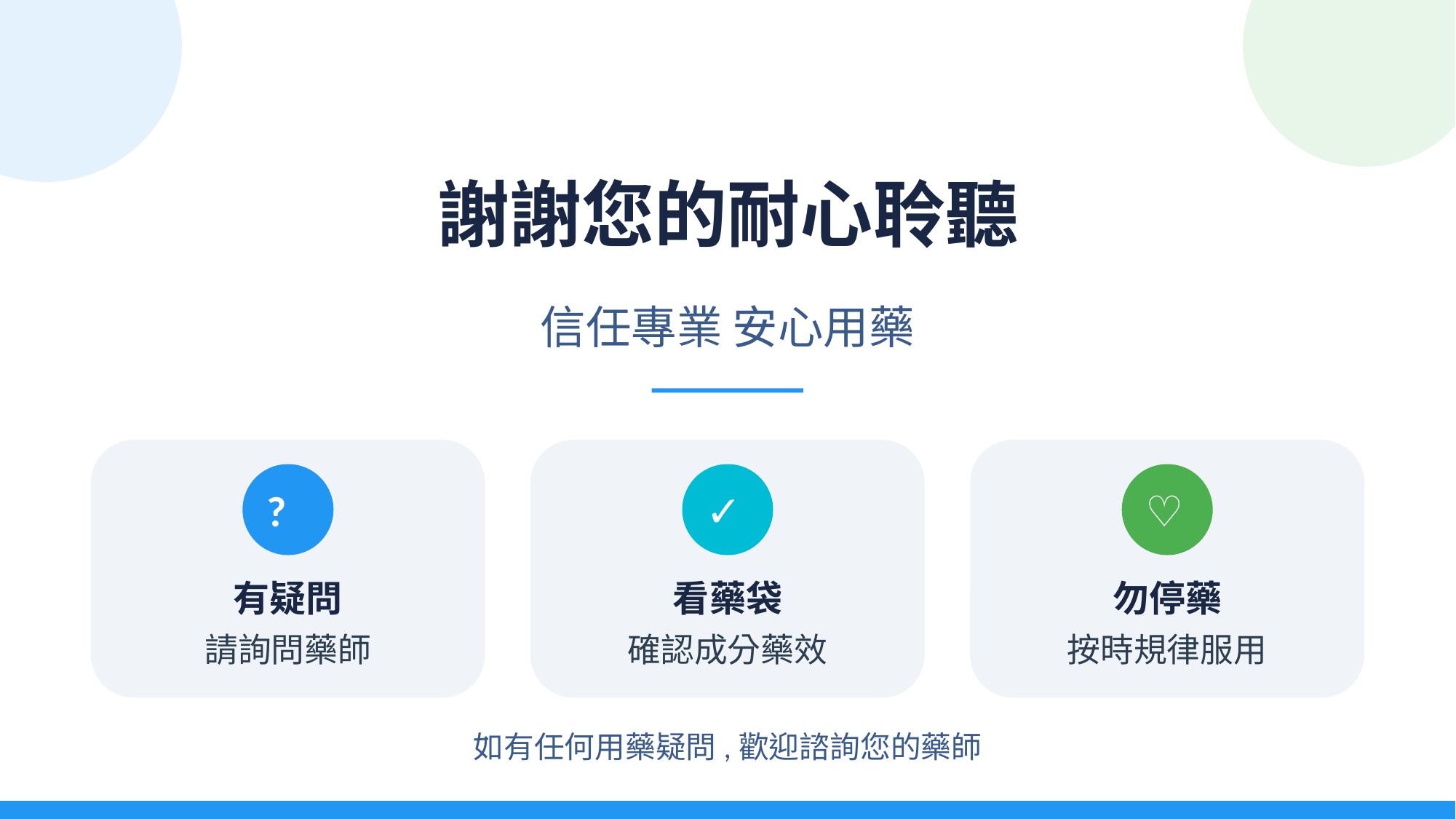

謝謝您的耐心聆聽
信任專業 安心用藥

?
✓
♡
有疑問
看藥袋
勿停藥
請詢問藥師
確認成分藥效
按時規律服用
如有任何用藥疑問,歡迎諮詢您的藥師